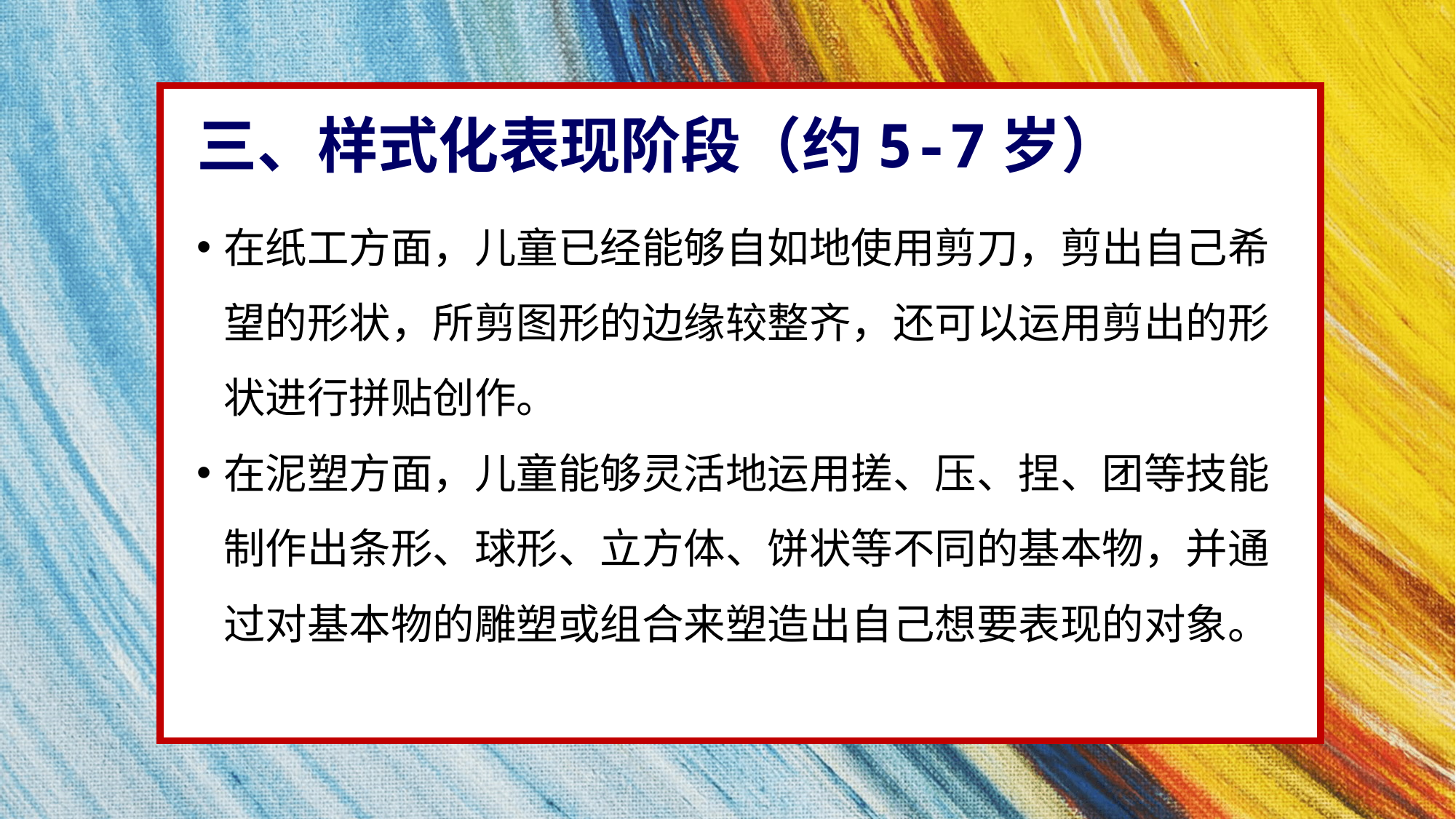

# 三、样式化表现阶段（约5-7岁）

在纸工方面，儿童已经能够自如地使用剪刀，剪出自己希望的形状，所剪图形的边缘较整齐，还可以运用剪出的形状进行拼贴创作。
在泥塑方面，儿童能够灵活地运用搓、压、捏、团等技能制作出条形、球形、立方体、饼状等不同的基本物，并通过对基本物的雕塑或组合来塑造出自己想要表现的对象。